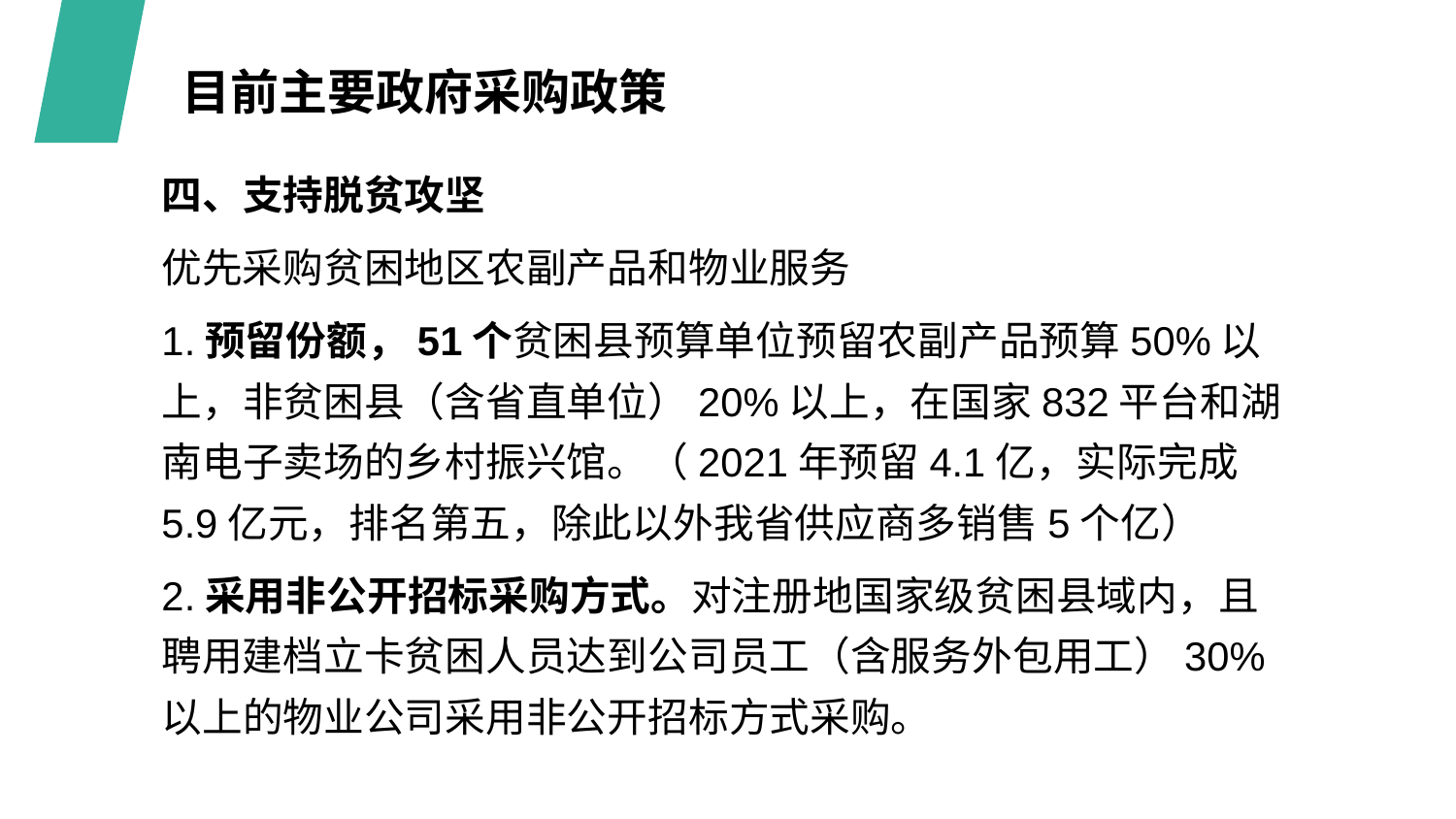

目前主要政府采购政策
四、支持脱贫攻坚
优先采购贫困地区农副产品和物业服务
1.预留份额，51个贫困县预算单位预留农副产品预算50%以上，非贫困县（含省直单位）20%以上，在国家832平台和湖南电子卖场的乡村振兴馆。（2021年预留4.1亿，实际完成5.9亿元，排名第五，除此以外我省供应商多销售5个亿）
2.采用非公开招标采购方式。对注册地国家级贫困县域内，且聘用建档立卡贫困人员达到公司员工（含服务外包用工）30%以上的物业公司采用非公开招标方式采购。